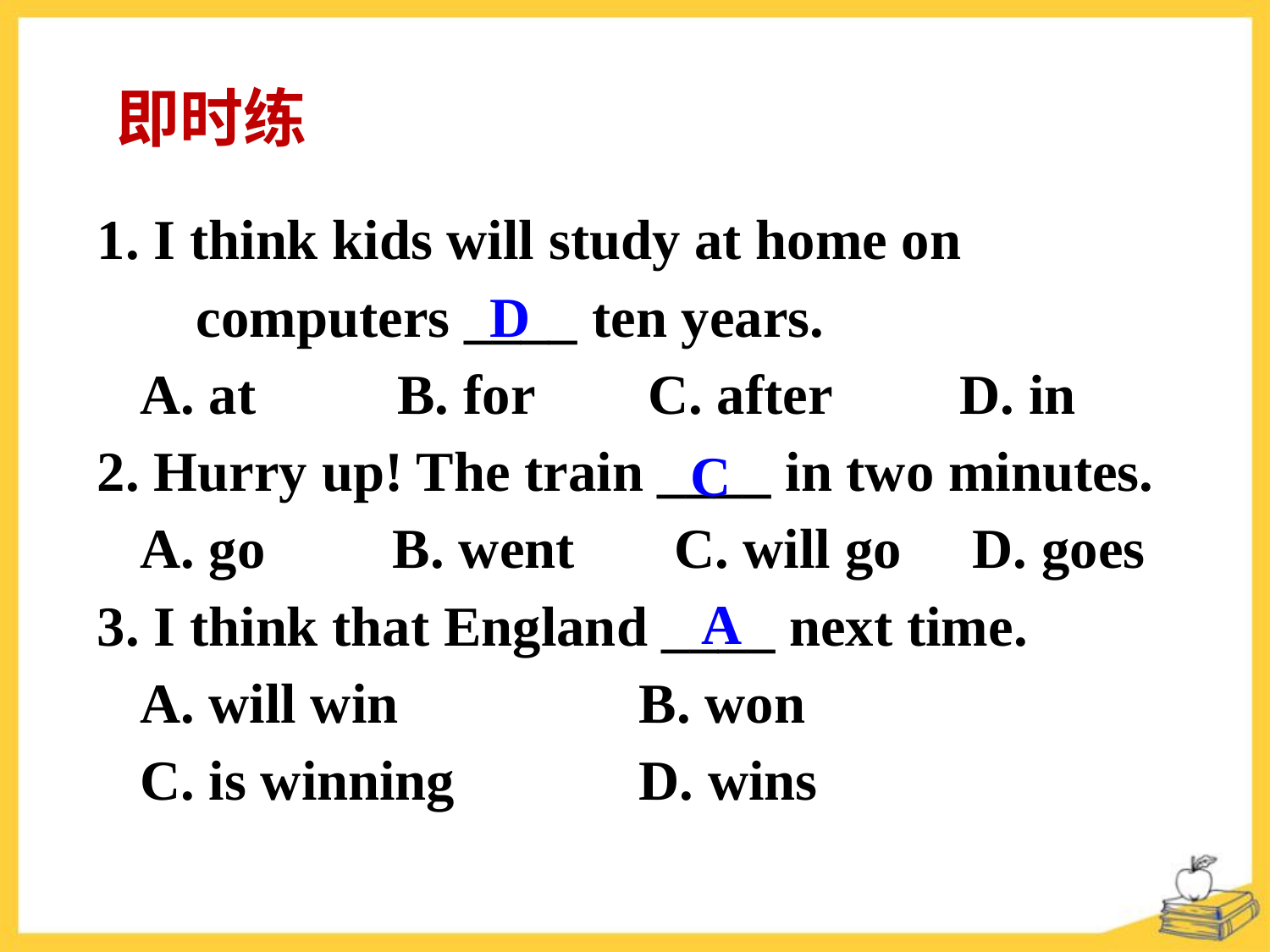

即时练
1. I think kids will study at home on
       computers ____ ten years.
   A. at          B. for        C. after         D. in
2. Hurry up! The train ____ in two minutes.
   A. go         B. went       C. will go     D. goes
3. I think that England ____ next time.
   A. will win                 B. won
   C. is winning             D. wins
D
C
A